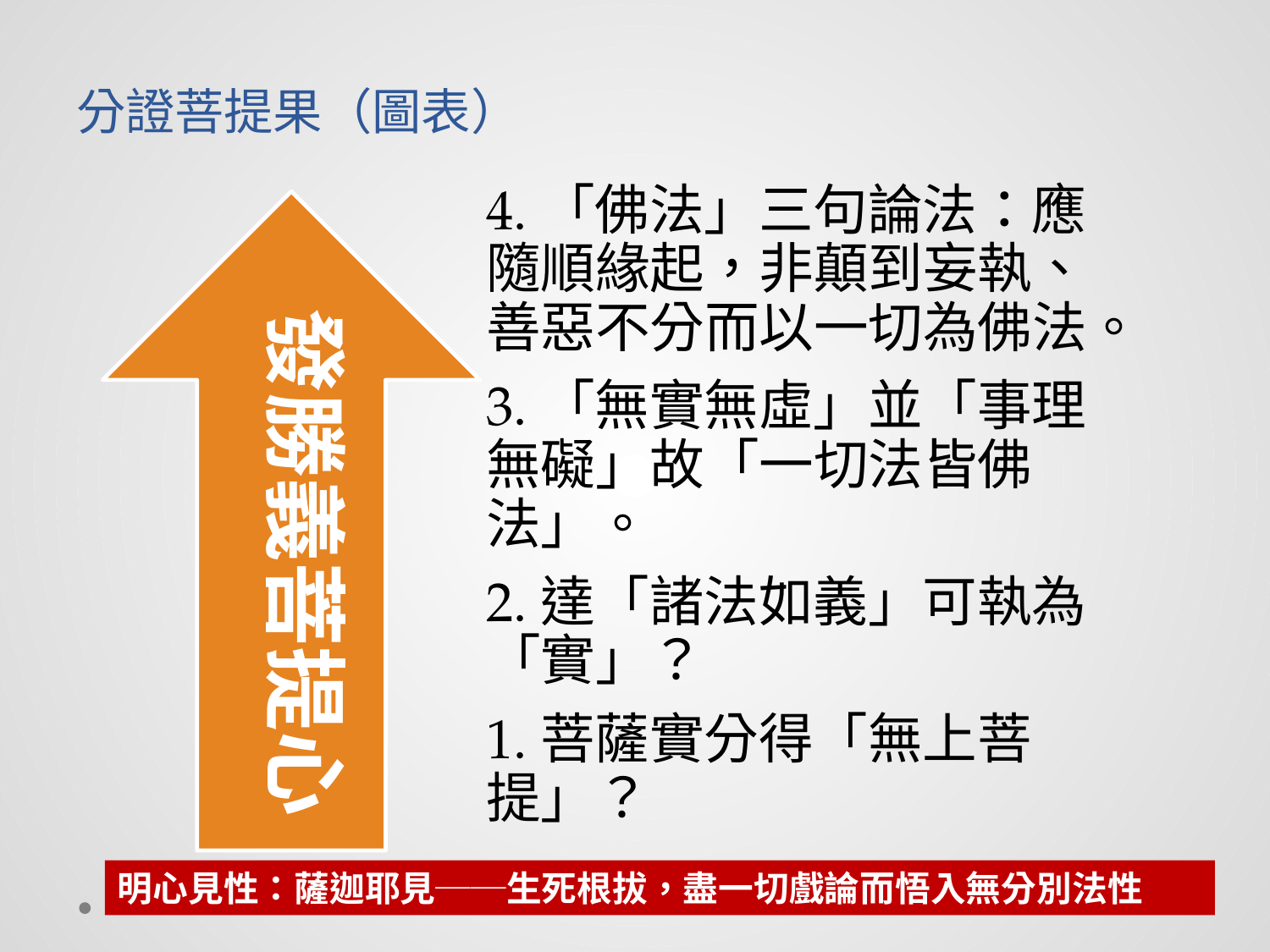

# 分證菩提果（圖表）
4.「佛法」三句論法：應隨順緣起，非顛到妄執、善惡不分而以一切為佛法。
3.「無實無虛」並「事理無礙」故「一切法皆佛法」。
2.達「諸法如義」可執為「實」？
1.菩薩實分得「無上菩提」？
發勝義菩提心
明心見性：薩迦耶見──生死根拔，盡一切戲論而悟入無分別法性